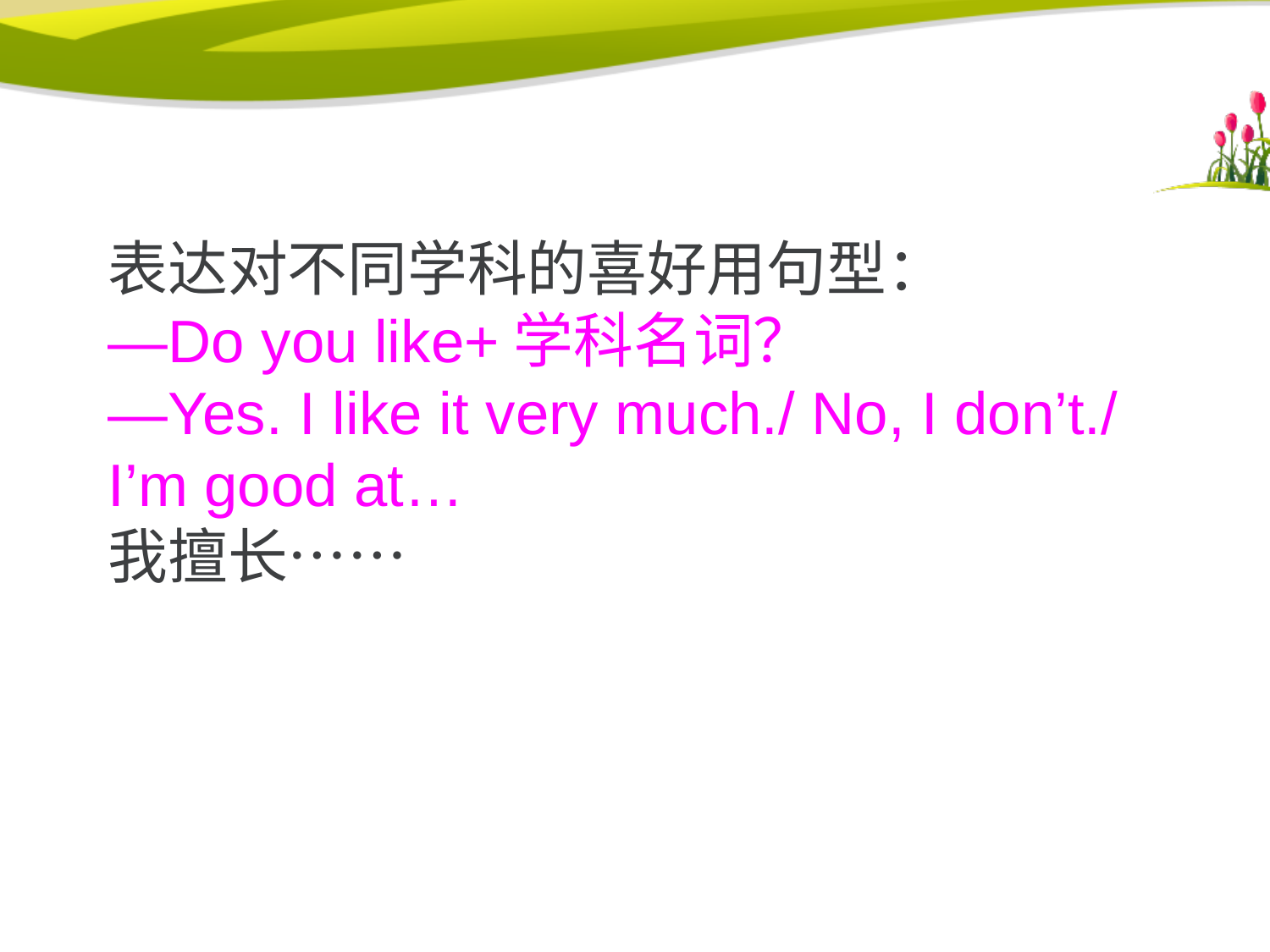

表达对不同学科的喜好用句型：
—Do you like+学科名词？
—Yes. I like it very much./ No, I don’t./
I’m good at…
我擅长……